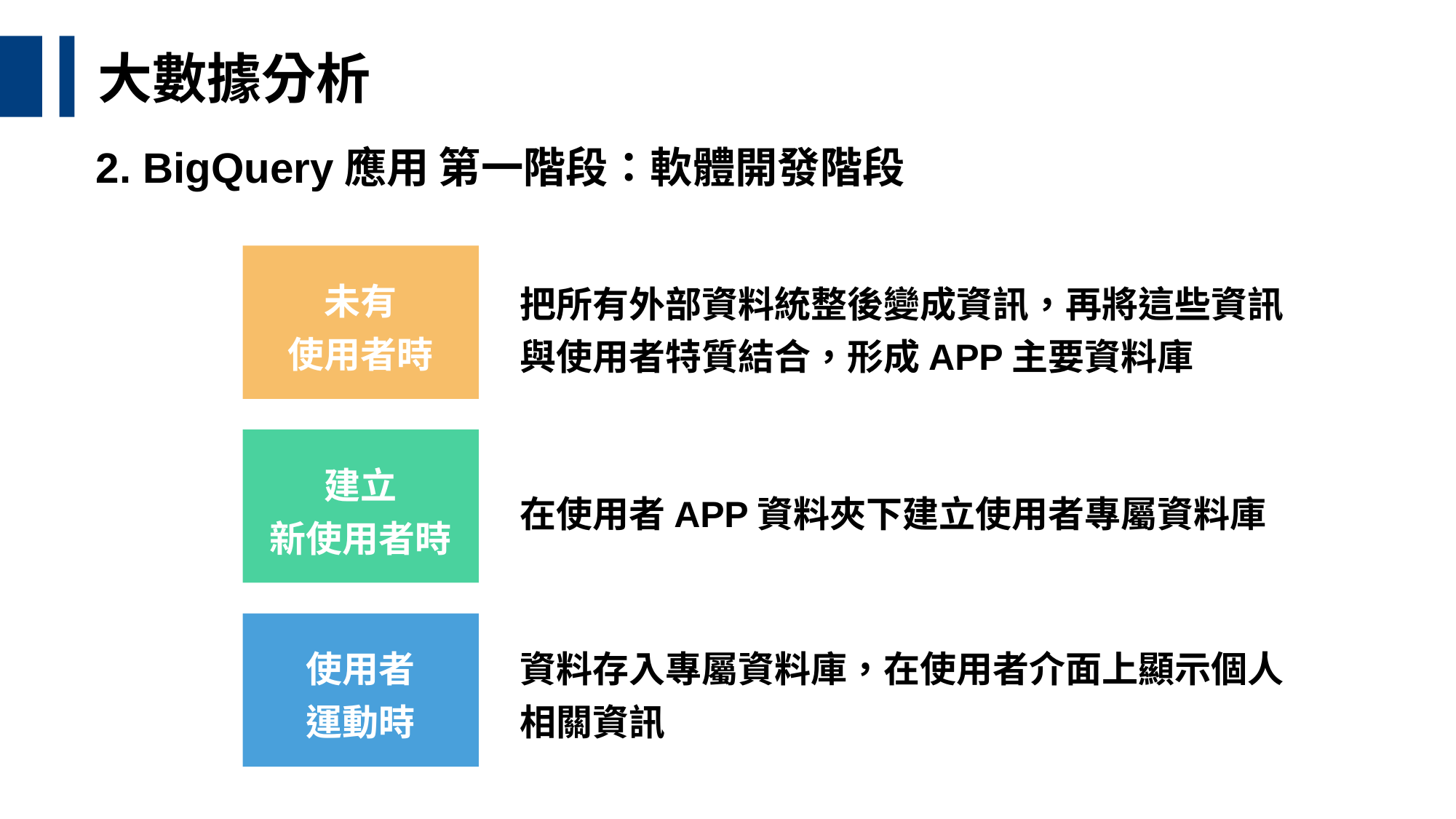

大數據分析
2. BigQuery應用 第一階段：軟體開發階段
未有
使用者時
把所有外部資料統整後變成資訊，再將這些資訊
與使用者特質結合，形成APP主要資料庫
建立
新使用者時
在使用者APP資料夾下建立使用者專屬資料庫
使用者
運動時
資料存入專屬資料庫，在使用者介面上顯示個人
相關資訊